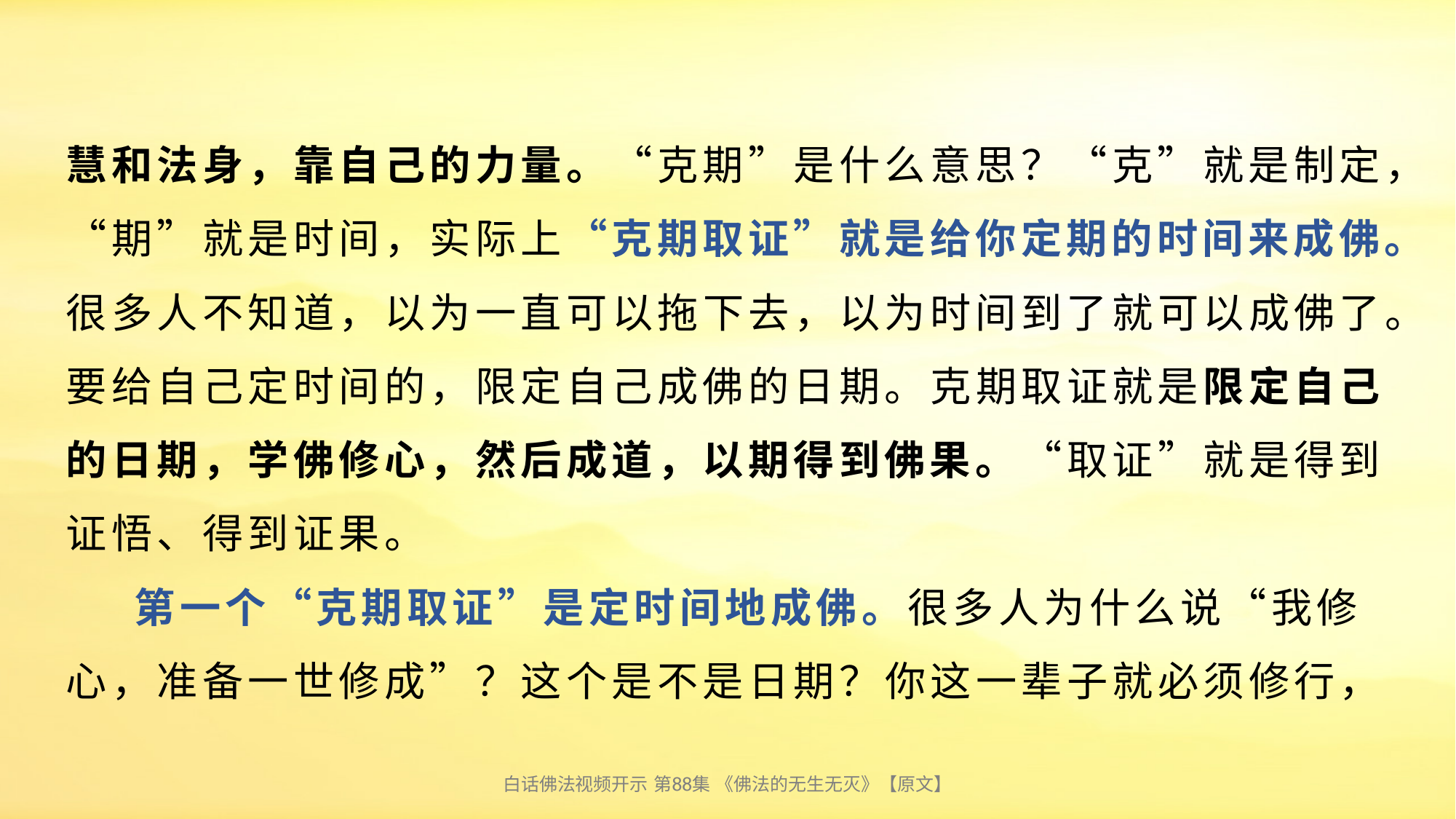

# 慧和法身，靠自己的力量。“克期”是什么意思？“克”就是制定，“期”就是时间，实际上“克期取证”就是给你定期的时间来成佛。很多人不知道，以为一直可以拖下去，以为时间到了就可以成佛了。要给自己定时间的，限定自己成佛的日期。克期取证就是限定自己的日期，学佛修心，然后成道，以期得到佛果。“取证”就是得到证悟、得到证果。 第一个“克期取证”是定时间地成佛。很多人为什么说“我修心，准备一世修成”？这个是不是日期？你这一辈子就必须修行，
白话佛法视频开示 第88集 《佛法的无生无灭》【原文】